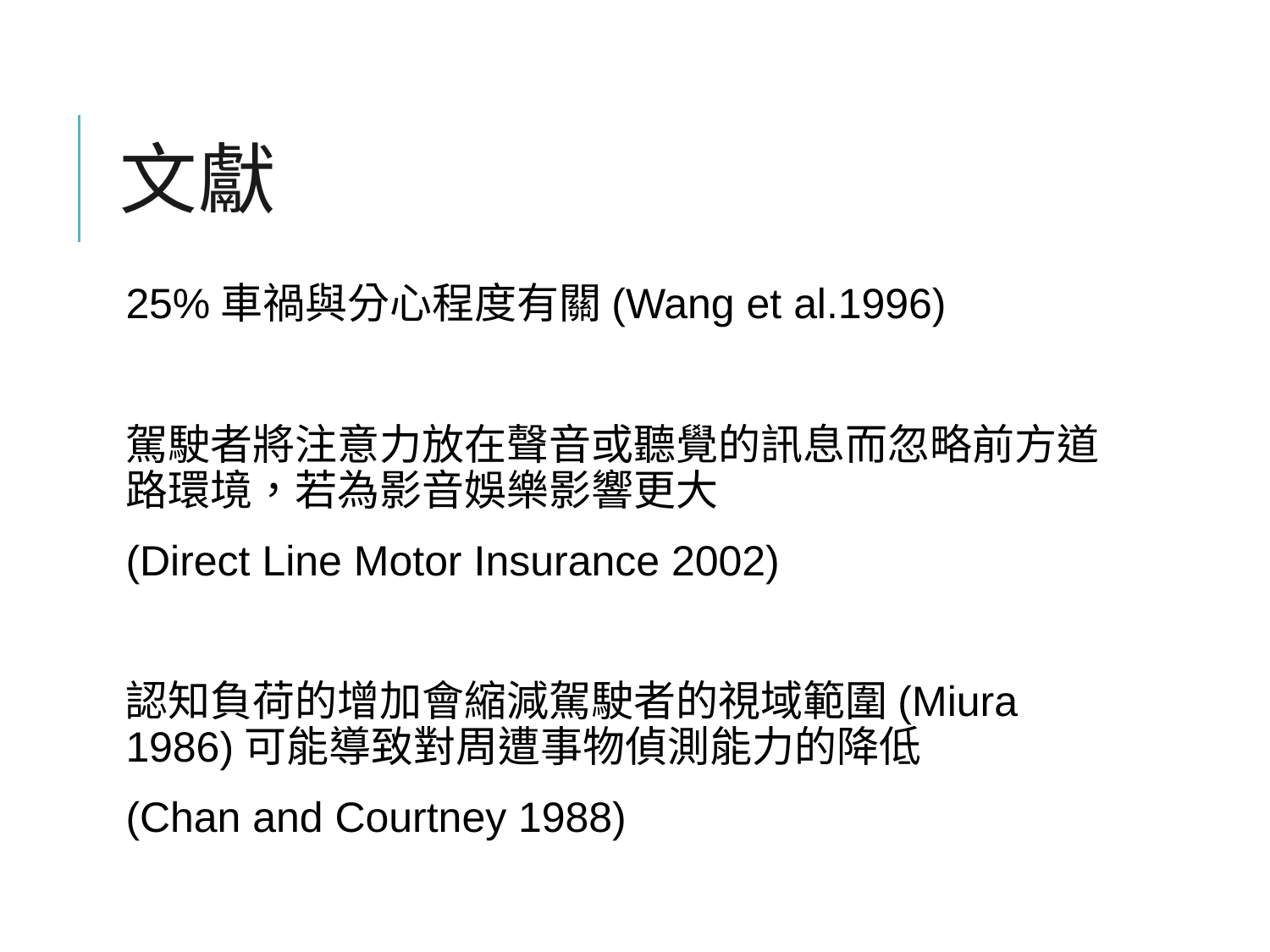

# 文獻
25%車禍與分心程度有關(Wang et al.1996)

駕駛者將注意力放在聲音或聽覺的訊息而忽略前方道路環境，若為影音娛樂影響更大
(Direct Line Motor Insurance 2002)

認知負荷的增加會縮減駕駛者的視域範圍(Miura 1986)可能導致對周遭事物偵測能力的降低
(Chan and Courtney 1988)